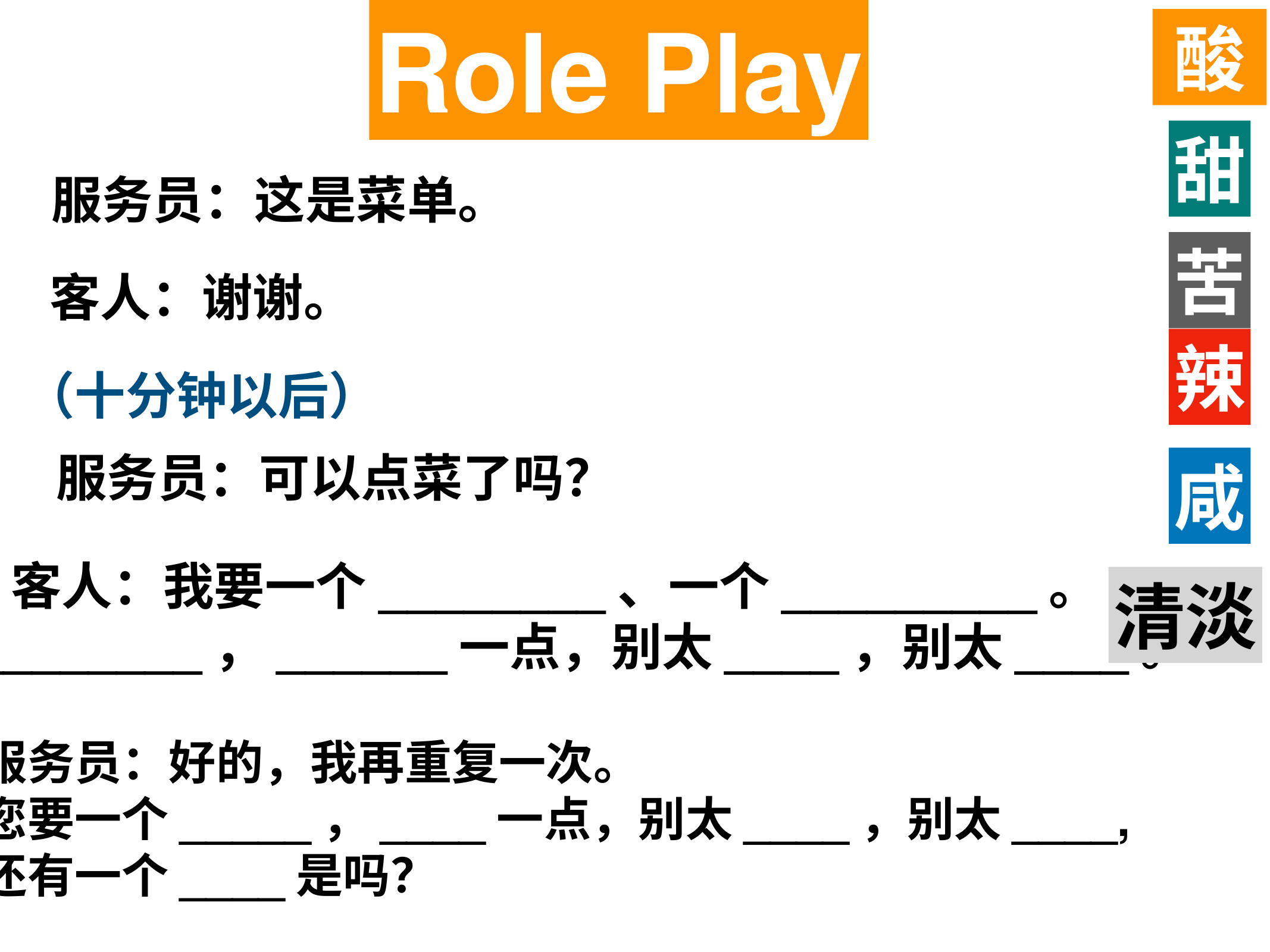

Role Play
酸
甜
服务员：这是菜单。
苦
客人：谢谢。
辣
（十分钟以后）
服务员：可以点菜了吗？
咸
客人：我要一个________、一个_________。
__________，______一点，别太____，别太____。
清淡
服务员：好的，我再重复一次。
您要一个_____，____一点，别太____，别太____,
还有一个____是吗？